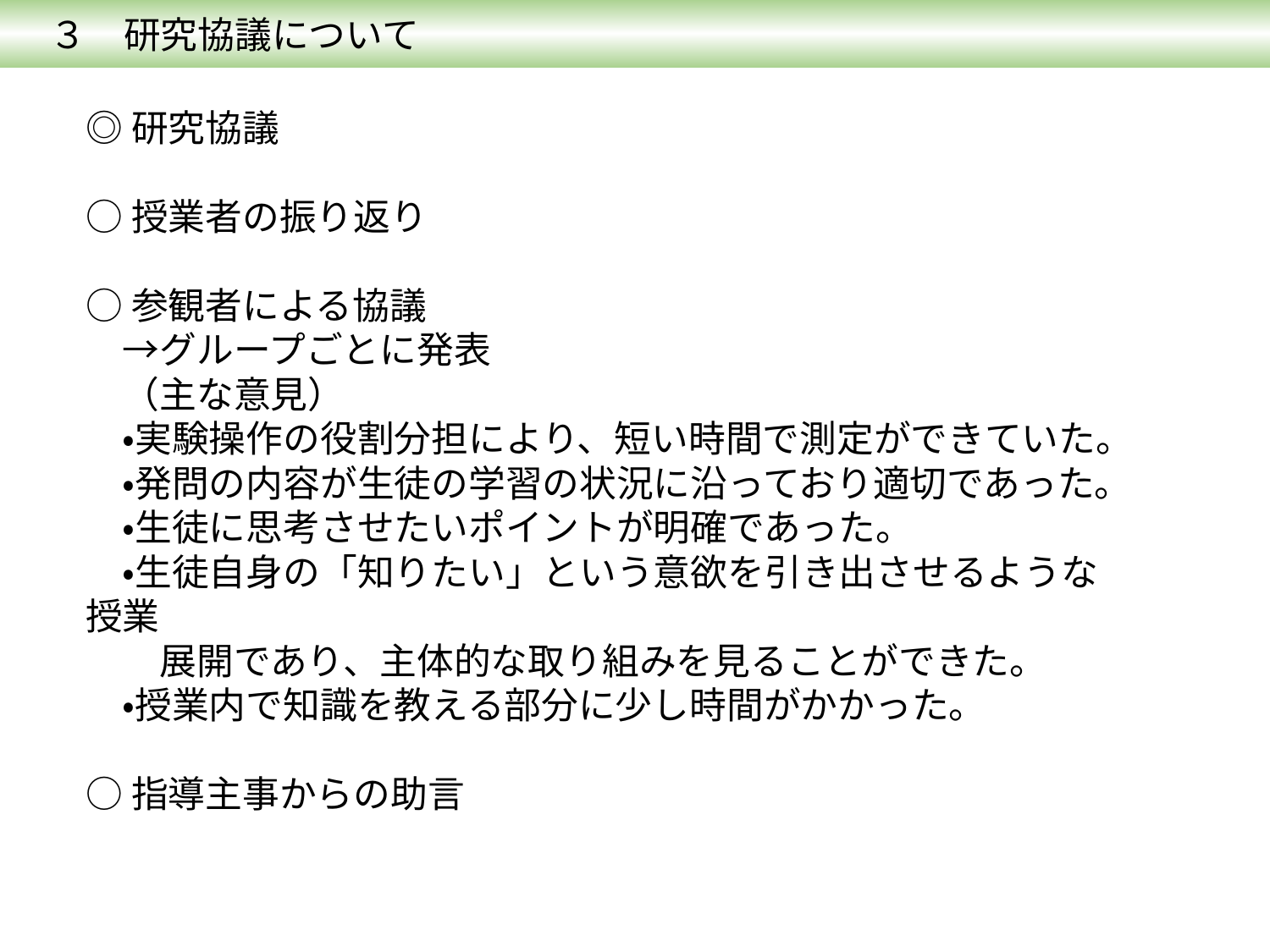

３　研究協議について
◎研究協議

○授業者の振り返り

○参観者による協議
　→グループごとに発表
　（主な意見）
　・実験操作の役割分担により、短い時間で測定ができていた。
　・発問の内容が生徒の学習の状況に沿っており適切であった。
　・生徒に思考させたいポイントが明確であった。
　・生徒自身の「知りたい」という意欲を引き出させるような授業
　　展開であり、主体的な取り組みを見ることができた。
　・授業内で知識を教える部分に少し時間がかかった。

○指導主事からの助言